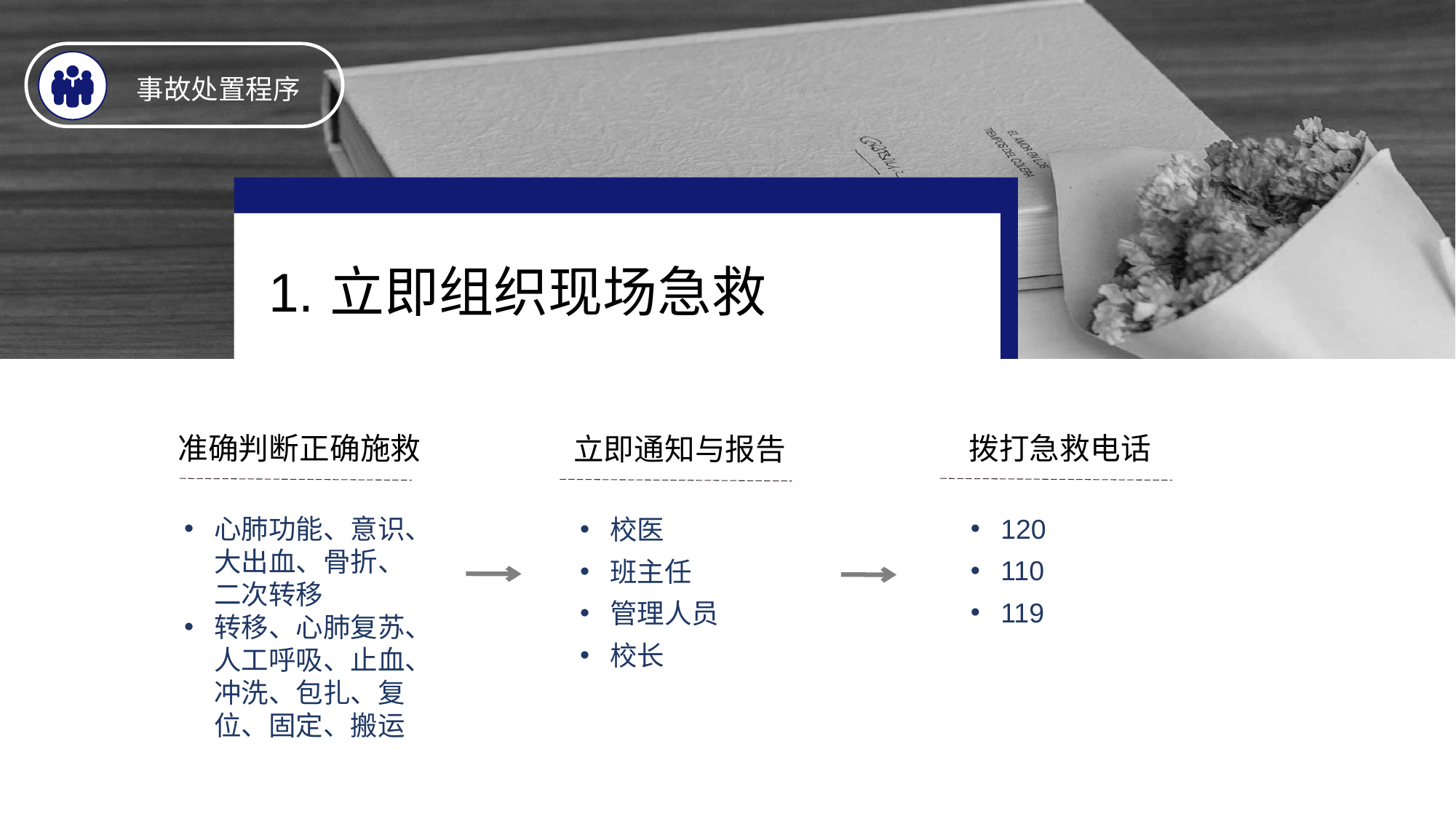

事故处置程序

立即组织现场急救
准确判断正确施救
拨打急救电话
立即通知与报告
心肺功能、意识、大出血、骨折、二次转移
转移、心肺复苏、人工呼吸、止血、冲洗、包扎、复位、固定、搬运
120
110
119
校医
班主任
管理人员
校长